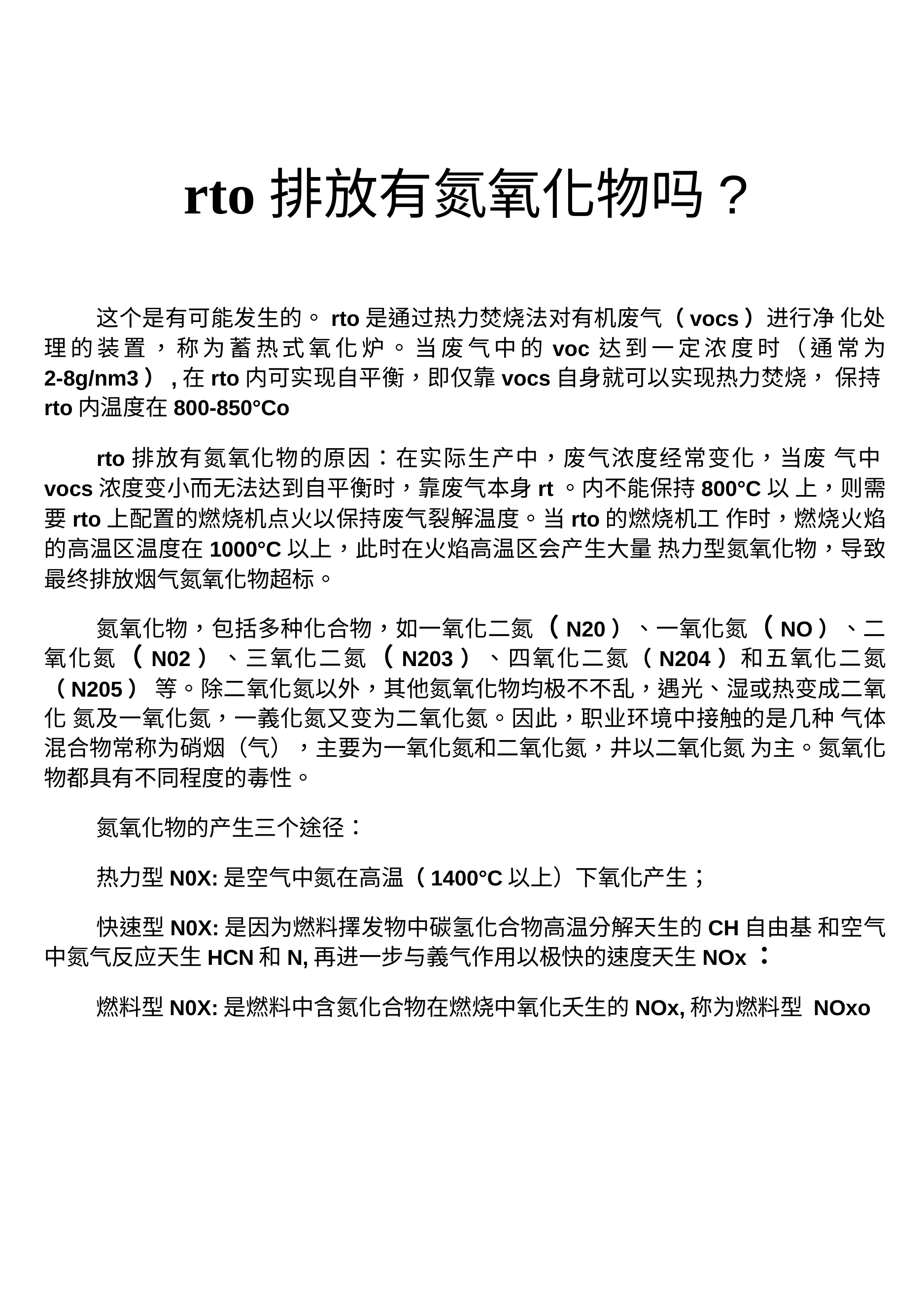

rto排放有氮氧化物吗?
这个是有可能发生的。rto是通过热力焚烧法对有机废气（vocs）进行净 化处理的装置，称为蓄热式氧化炉。当废气中的voc达到一定浓度时（通常为 2-8g/nm3）,在rto内可实现自平衡，即仅靠vocs自身就可以实现热力焚烧， 保持rto内温度在800-850°Co
rto排放有氮氧化物的原因：在实际生产中，废气浓度经常变化，当废 气中vocs浓度变小而无法达到自平衡时，靠废气本身rt。内不能保持800°C以 上，则需要rto上配置的燃烧机点火以保持废气裂解温度。当rto的燃烧机工 作时，燃烧火焰的高温区温度在1000°C以上，此时在火焰高温区会产生大量 热力型氮氧化物，导致最终排放烟气氮氧化物超标。
氮氧化物，包括多种化合物，如一氧化二氮（N20）、一氧化氮（NO）、二 氧化氮（N02）、三氧化二氮（N203）、四氧化二氮（N204）和五氧化二氮（N205） 等。除二氧化氮以外，其他氮氧化物均极不不乱，遇光、湿或热变成二氧化 氮及一氧化氮，一義化氮又变为二氧化氮。因此，职业环境中接触的是几种 气体混合物常称为硝烟（气），主要为一氧化氮和二氧化氮，井以二氧化氮 为主。氮氧化物都具有不同程度的毒性。
氮氧化物的产生三个途径：
热力型N0X:是空气中氮在高温（1400°C以上）下氧化产生；
快速型N0X:是因为燃料擇发物中碳氢化合物高温分解天生的CH自由基 和空气中氮气反应天生HCN和N,再进一步与義气作用以极快的速度天生NOx：
燃料型N0X:是燃料中含氮化合物在燃烧中氧化夭生的NOx,称为燃料型 NOxo